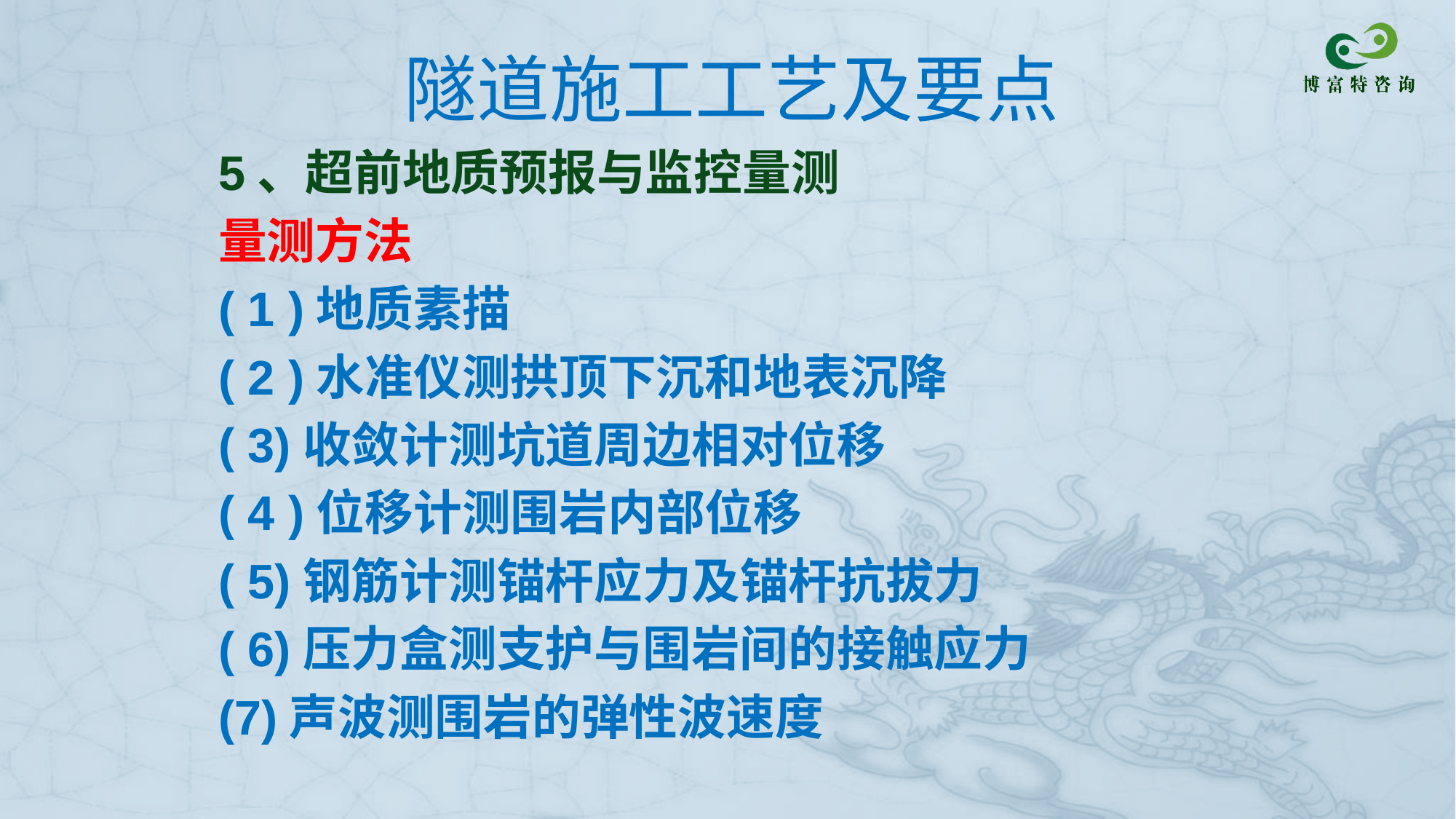

# 隧道施工工艺及要点

5、超前地质预报与监控量测
量测方法
( 1 )地质素描
( 2 )水准仪测拱顶下沉和地表沉降
( 3)收敛计测坑道周边相对位移
( 4 )位移计测围岩内部位移
( 5)钢筋计测锚杆应力及锚杆抗拔力
( 6)压力盒测支护与围岩间的接触应力
(7)声波测围岩的弹性波速度